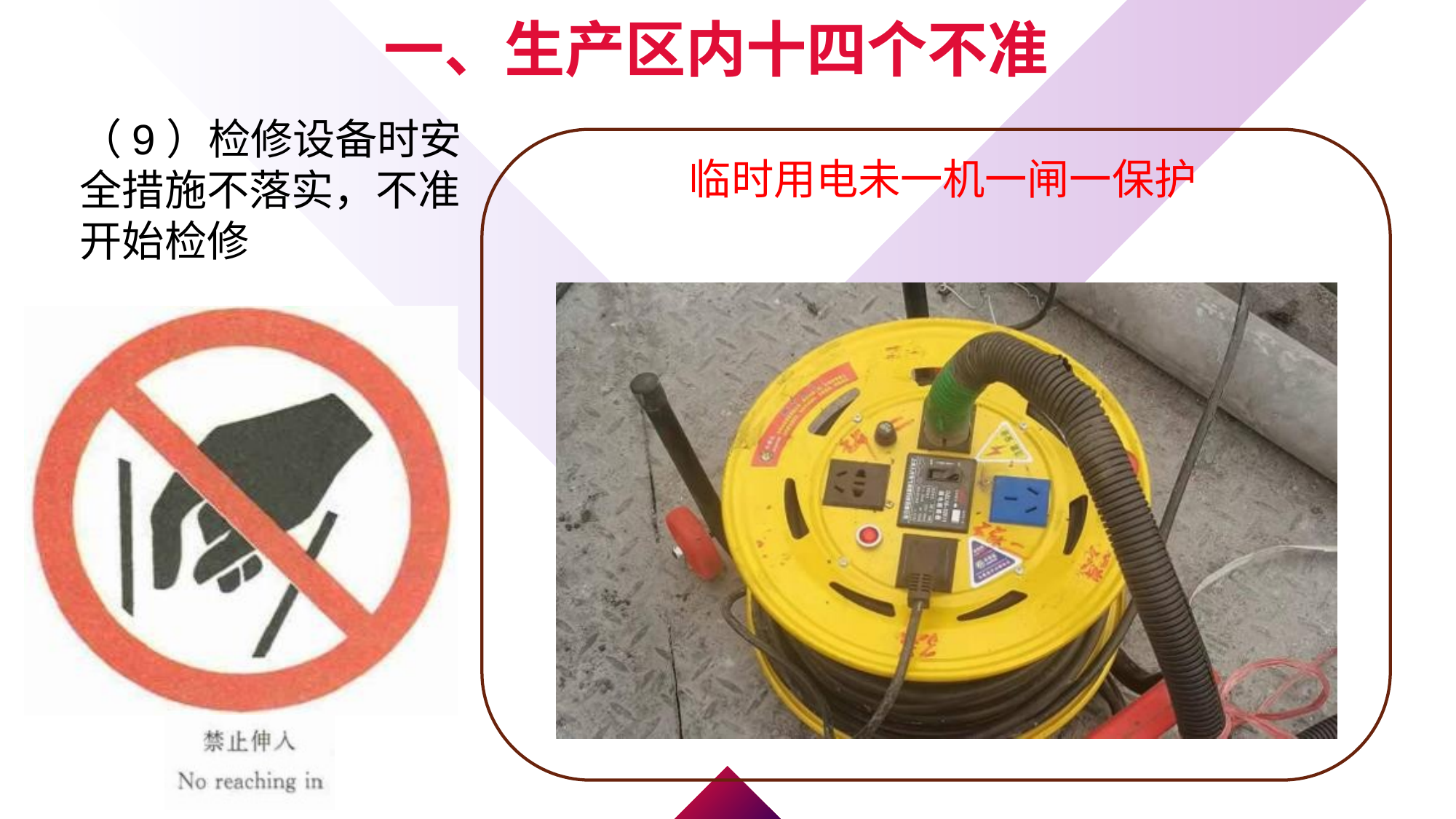

一、生产区内十四个不准
（9）检修设备时安全措施不落实，不准开始检修

临时用电未一机一闸一保护